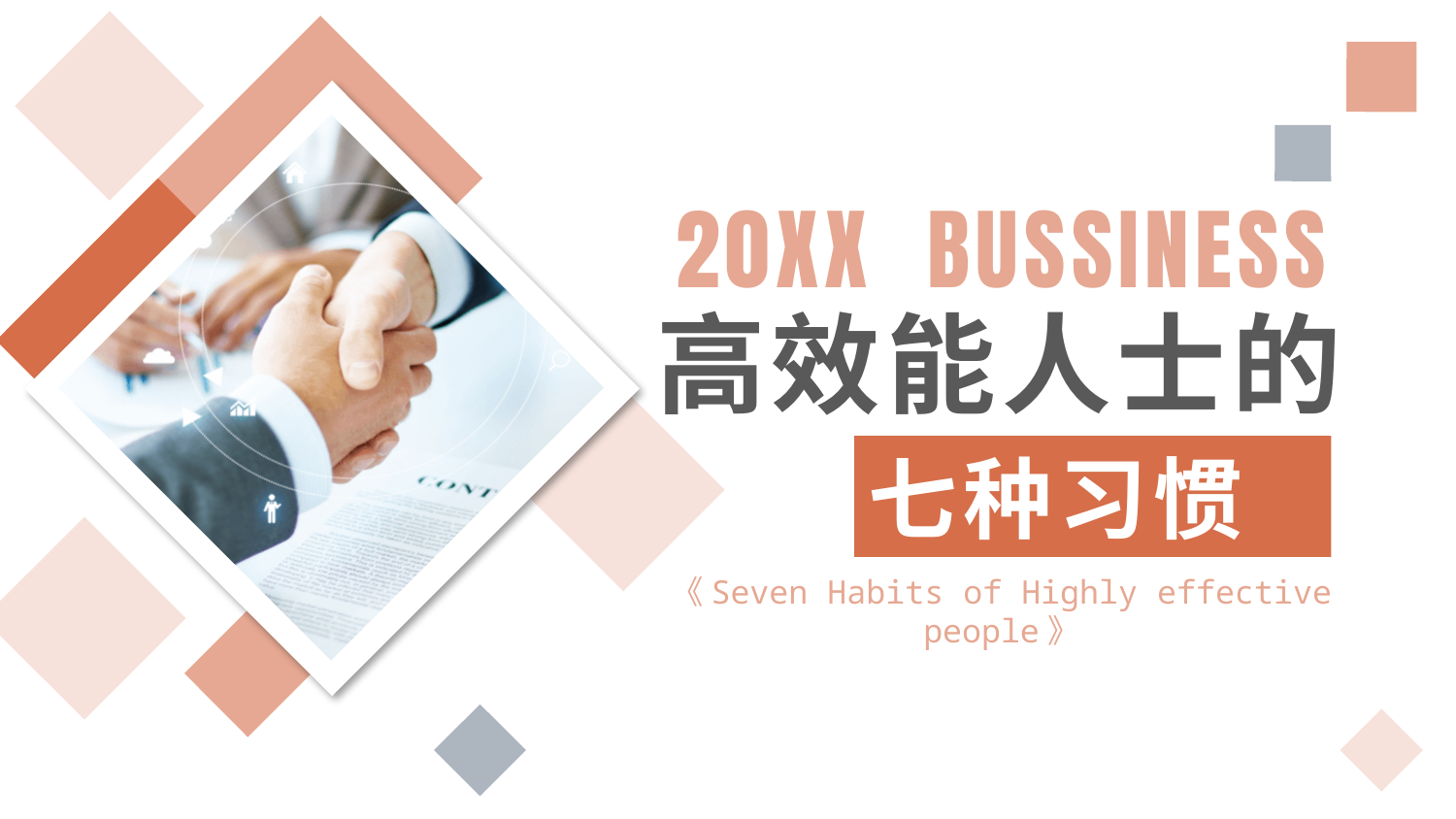

20XX  BUSSINESS
高效能人士的

七种习惯

《Seven Habits of Highly effective people》